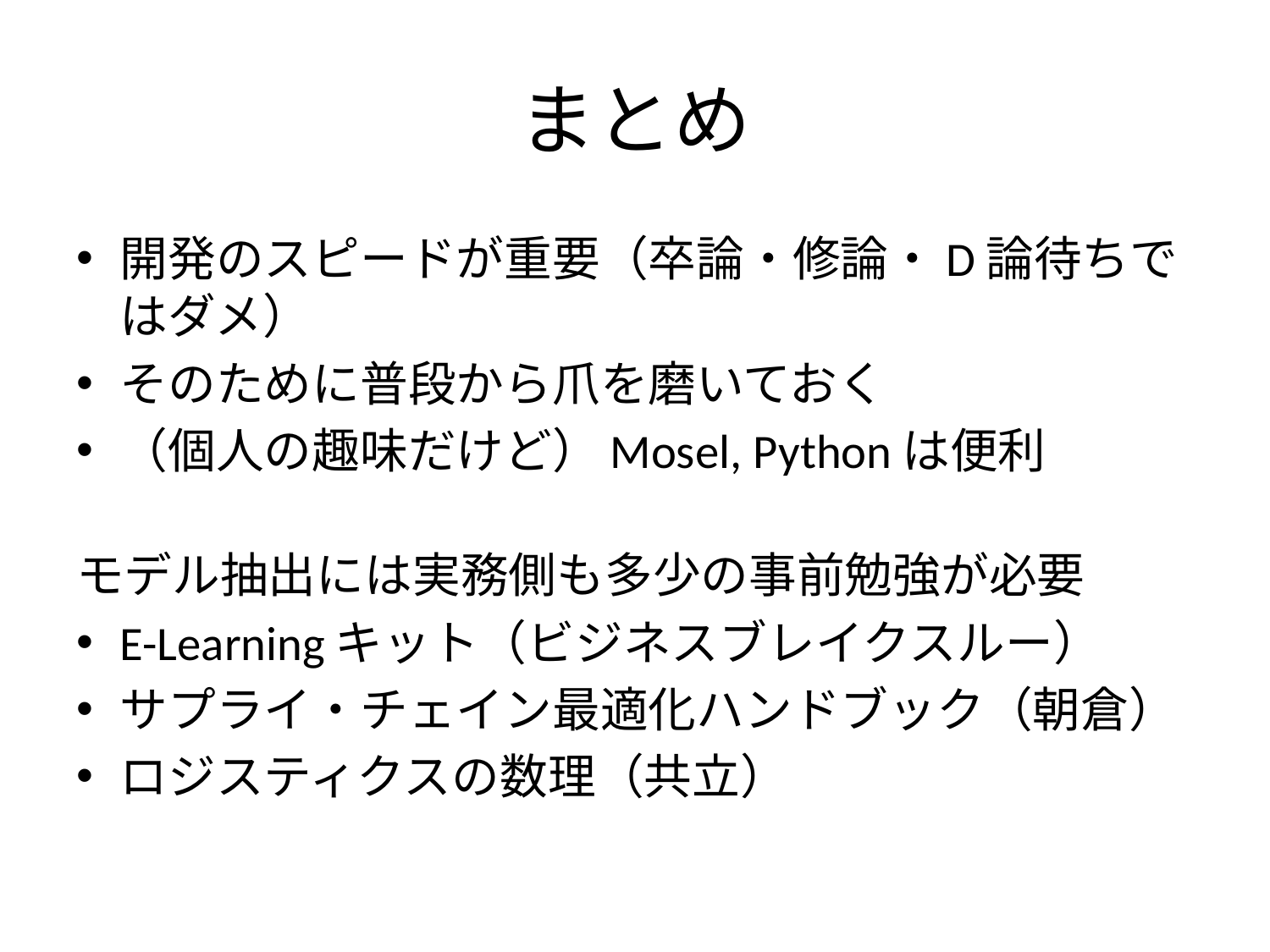

# まとめ
開発のスピードが重要（卒論・修論・D論待ちではダメ）
そのために普段から爪を磨いておく
（個人の趣味だけど）Mosel, Pythonは便利
モデル抽出には実務側も多少の事前勉強が必要
E-Learningキット（ビジネスブレイクスルー）
サプライ・チェイン最適化ハンドブック（朝倉）
ロジスティクスの数理（共立）